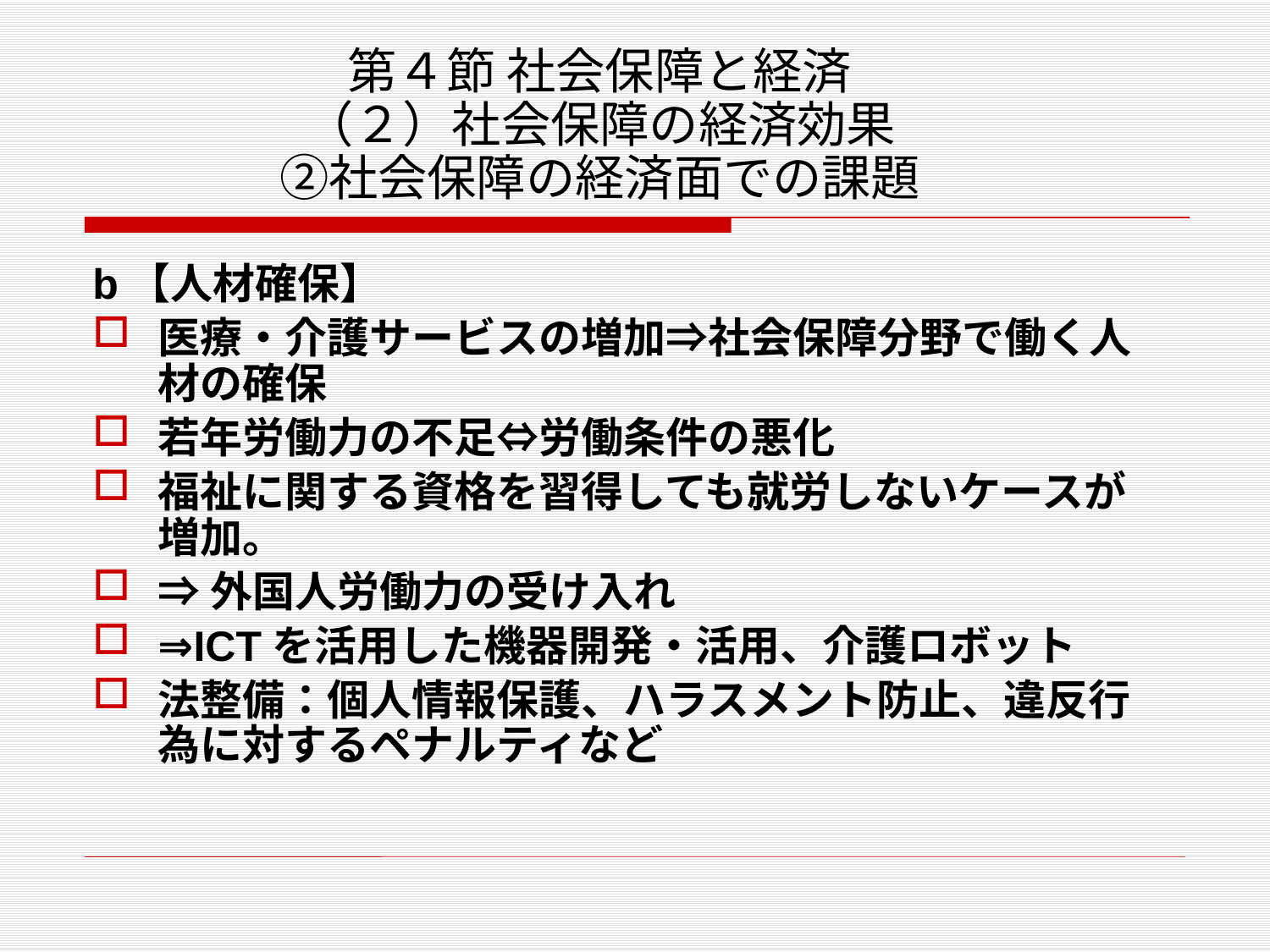

# 第４節 社会保障と経済 （２）社会保障の経済効果 ②社会保障の経済面での課題
b【人材確保】
医療・介護サービスの増加⇒社会保障分野で働く人材の確保
若年労働力の不足⇔労働条件の悪化
福祉に関する資格を習得しても就労しないケースが増加。
⇒外国人労働力の受け入れ
⇒ICTを活用した機器開発・活用、介護ロボット
法整備：個人情報保護、ハラスメント防止、違反行為に対するペナルティなど